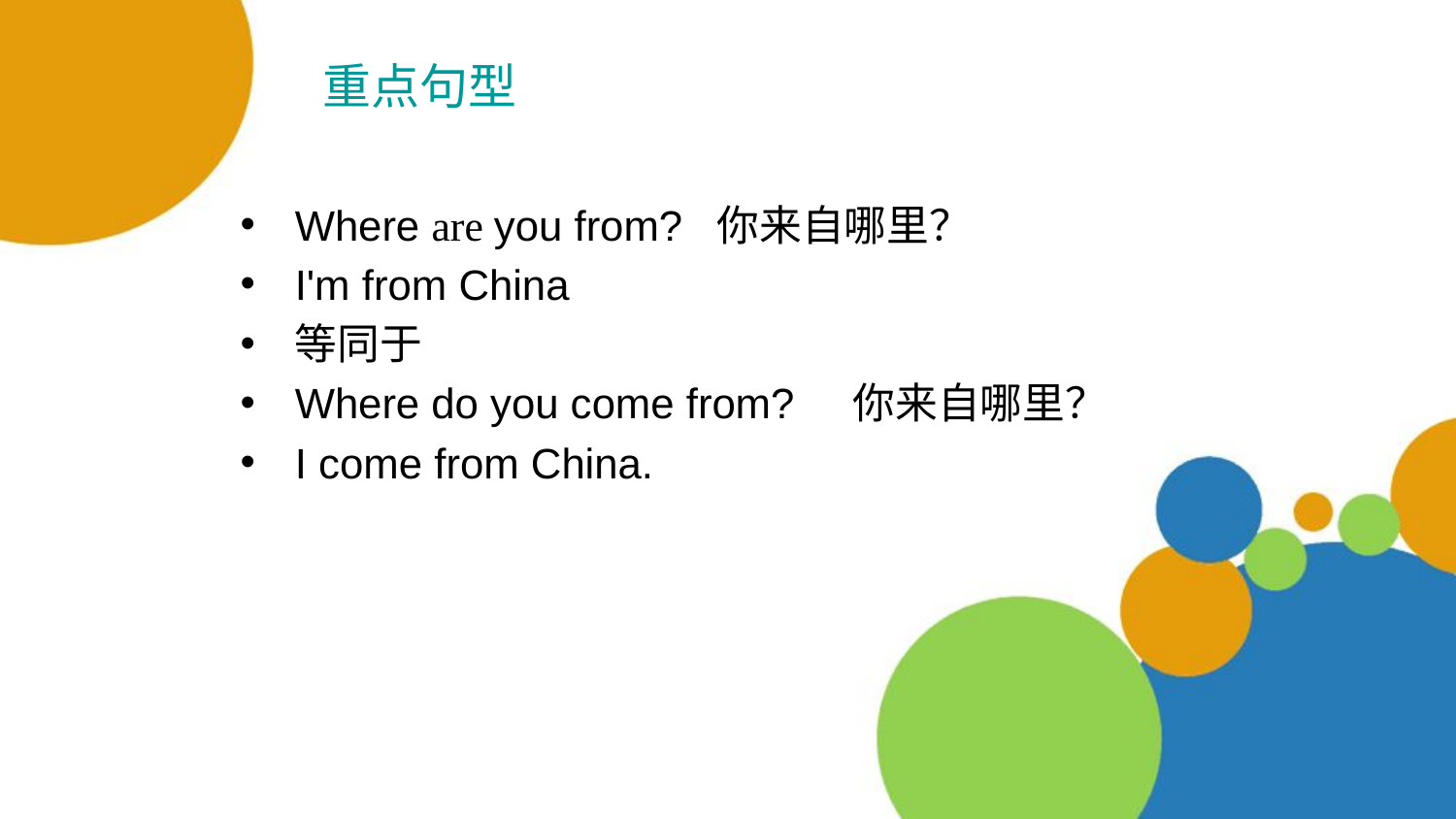

# 重点句型
Where are you from?  你来自哪里？
I'm from China
等同于
Where do you come from?    你来自哪里？
I come from China.